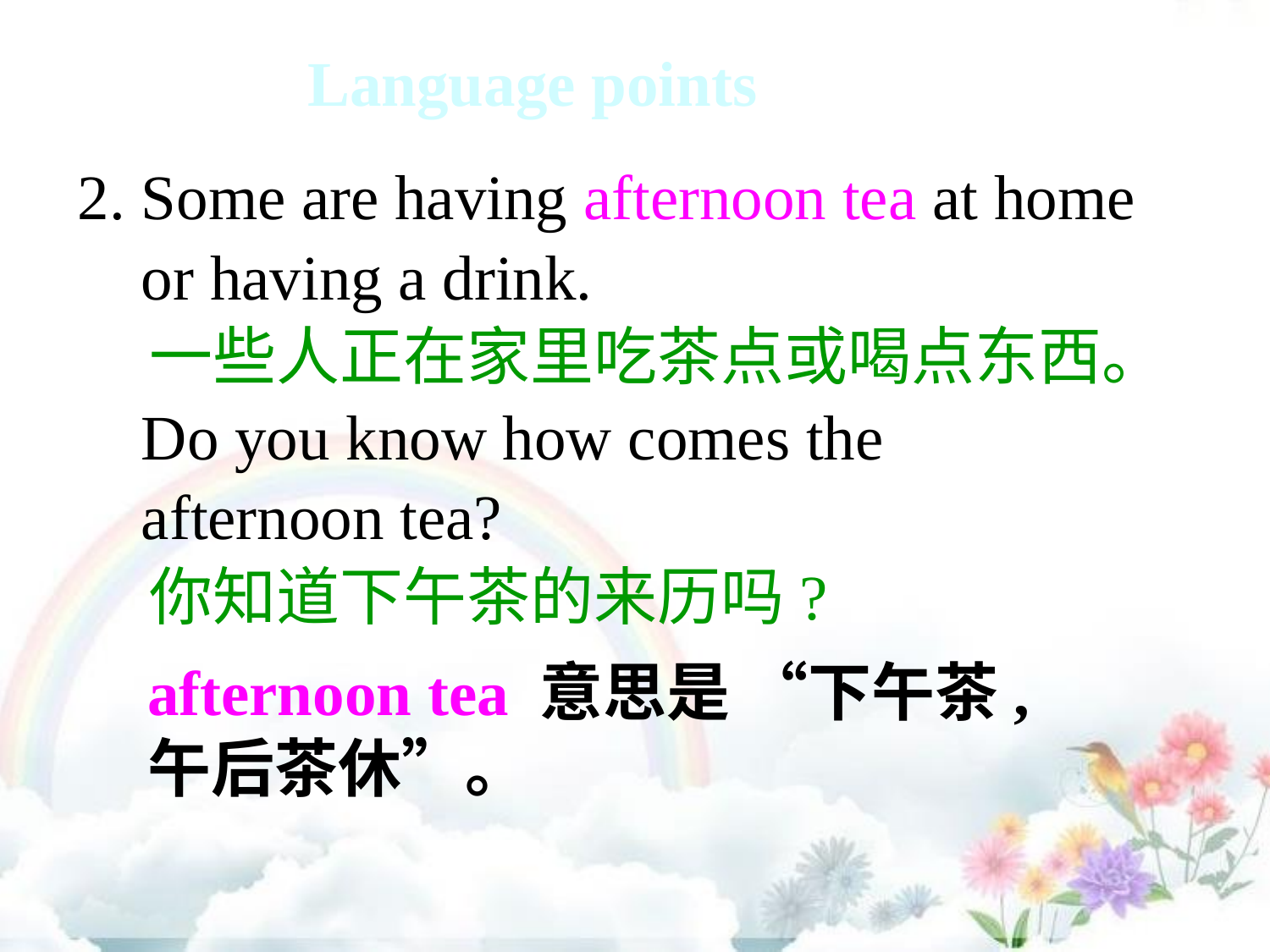

Language points
2. Some are having afternoon tea at home
    or having a drink.
    一些人正在家里吃茶点或喝点东西。
    Do you know how comes the
    afternoon tea?
    你知道下午茶的来历吗?
afternoon tea 意思是 “下午茶, 午后茶休”。